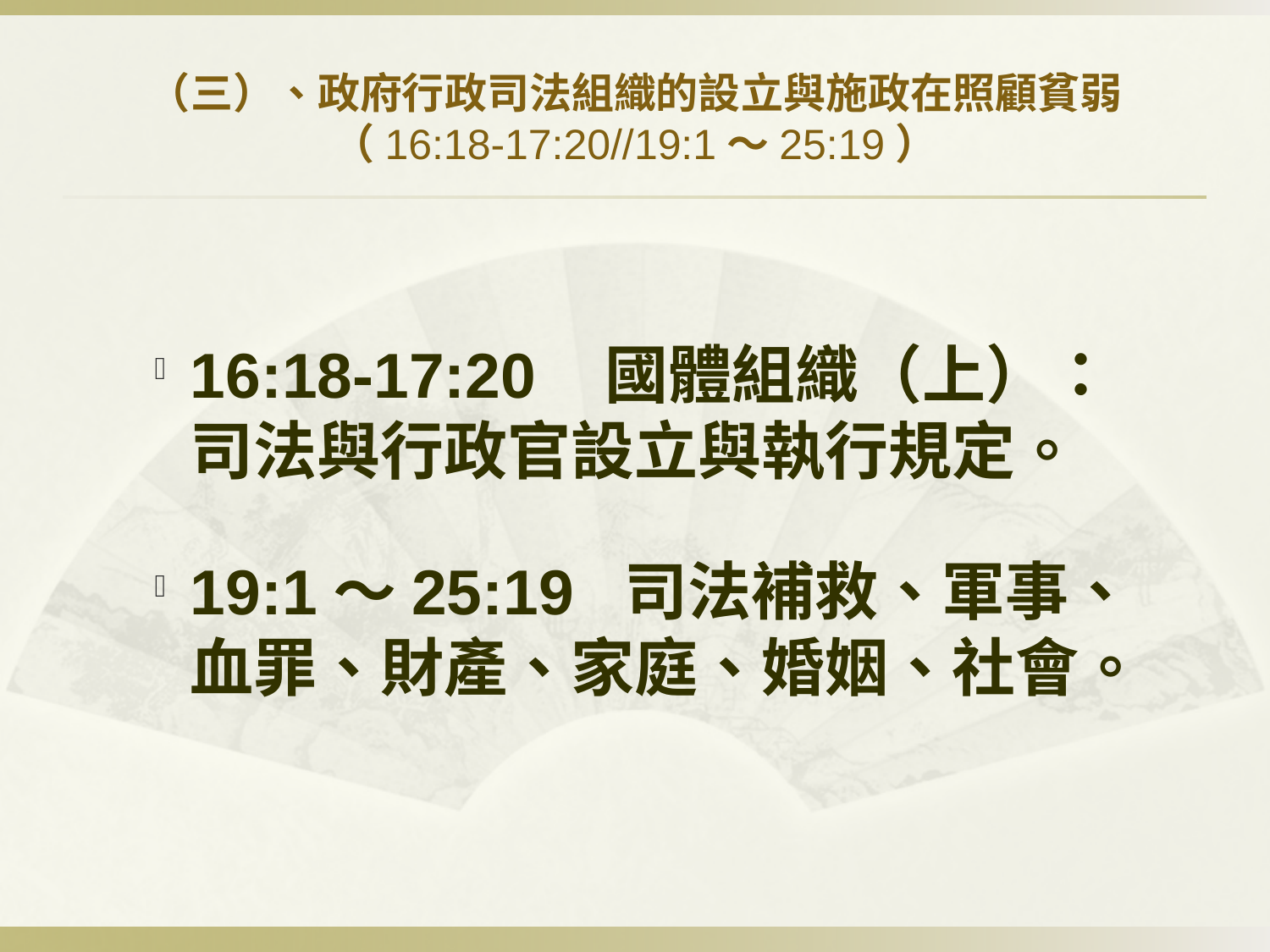

# （三）、政府行政司法組織的設立與施政在照顧貧弱（16:18-17:20//19:1～25:19）
16:18-17:20   國體組織（上）：司法與行政官設立與執行規定。

19:1～25:19  司法補救、軍事、血罪、財產、家庭、婚姻、社會。